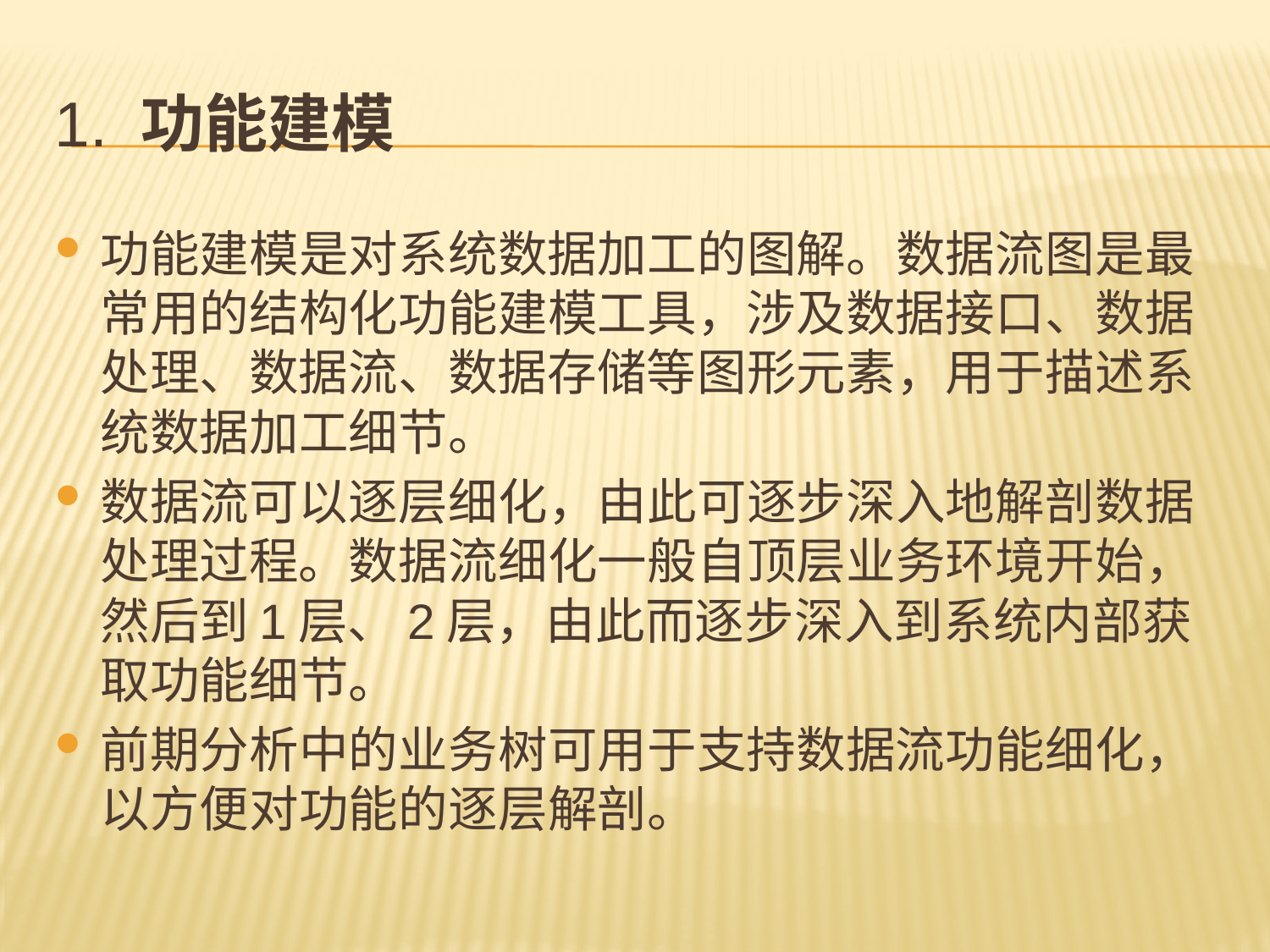

# 1. 功能建模
功能建模是对系统数据加工的图解。数据流图是最常用的结构化功能建模工具，涉及数据接口、数据处理、数据流、数据存储等图形元素，用于描述系统数据加工细节。
数据流可以逐层细化，由此可逐步深入地解剖数据处理过程。数据流细化一般自顶层业务环境开始，然后到1层、2层，由此而逐步深入到系统内部获取功能细节。
前期分析中的业务树可用于支持数据流功能细化，以方便对功能的逐层解剖。